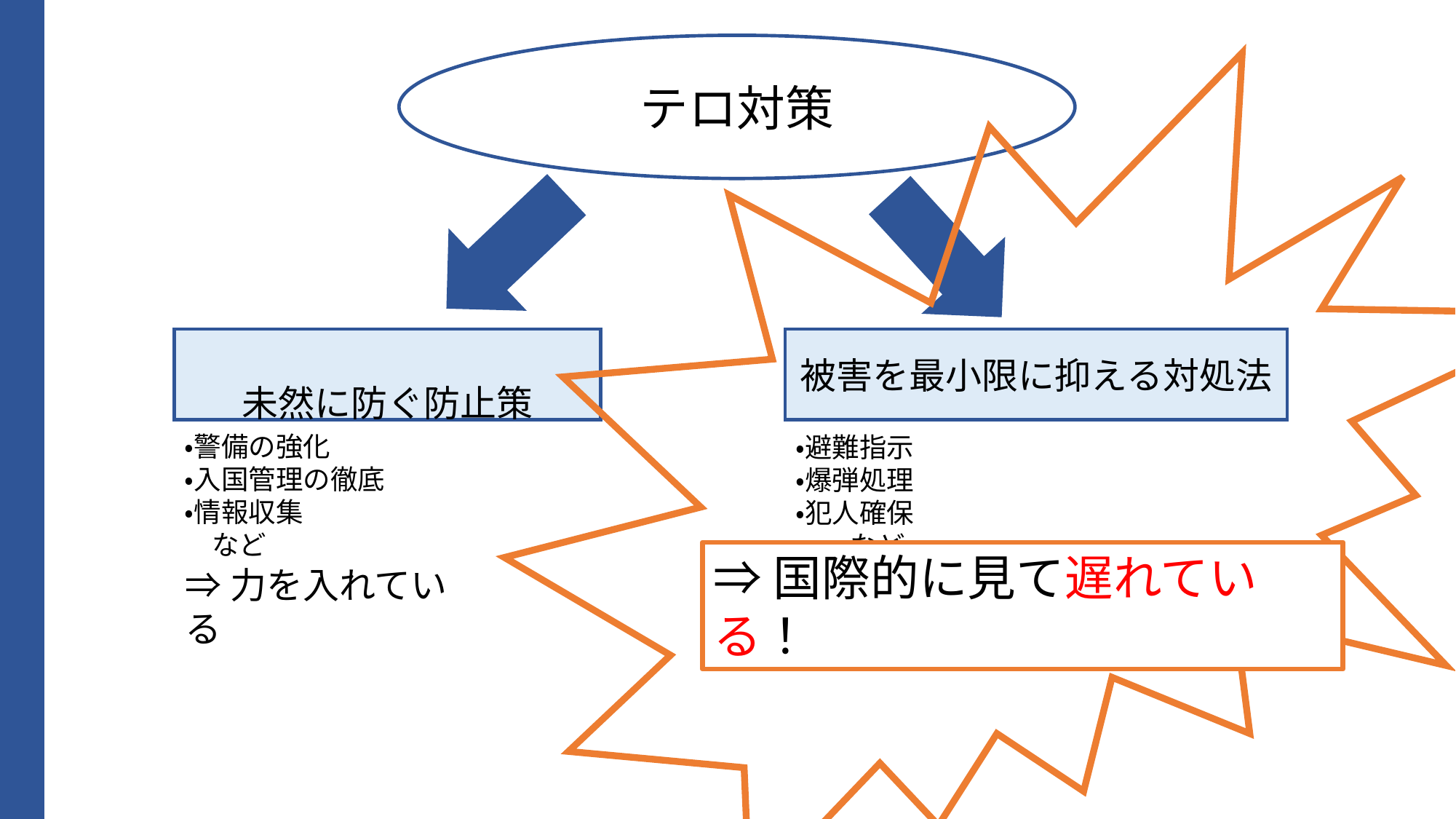

テロ対策

未然に防ぐ防止策

被害を最小限に抑える対処法
・警備の強化
・入国管理の徹底
・情報収集　　　　　　　　　　　など

・避難指示
・爆弾処理
・犯人確保　　　　　　　　　　　　　　　など

⇒国際的に見て遅れている！
⇒力を入れている